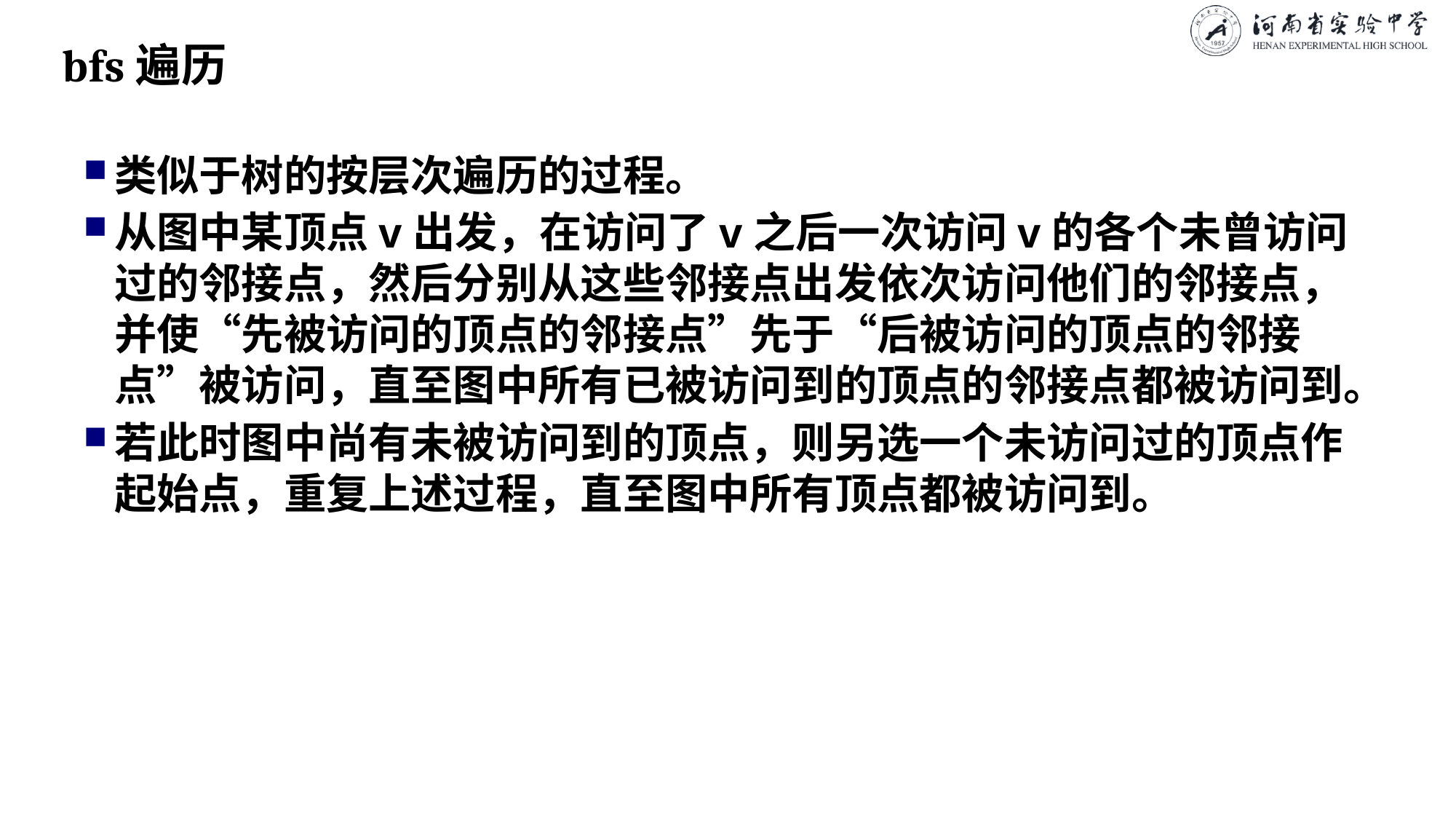

# bfs遍历
类似于树的按层次遍历的过程。
从图中某顶点v出发，在访问了v之后一次访问v的各个未曾访问过的邻接点，然后分别从这些邻接点出发依次访问他们的邻接点，并使“先被访问的顶点的邻接点”先于“后被访问的顶点的邻接点”被访问，直至图中所有已被访问到的顶点的邻接点都被访问到。
若此时图中尚有未被访问到的顶点，则另选一个未访问过的顶点作起始点，重复上述过程，直至图中所有顶点都被访问到。